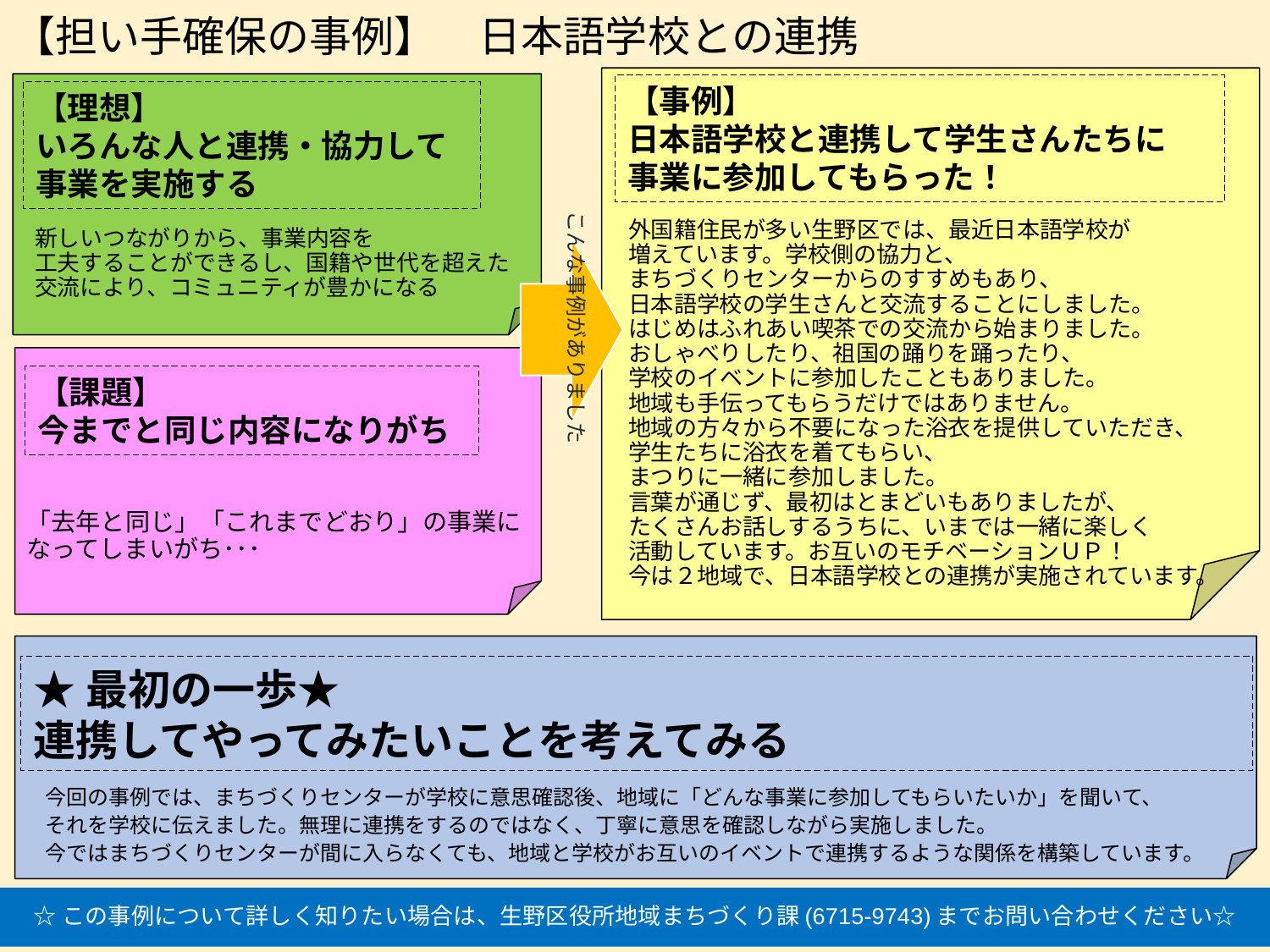

# 【担い手確保の事例】　日本語学校との連携

【事例】
日本語学校と連携して学生さんたちに
事業に参加してもらった！
【理想】
いろんな人と連携・協力して
事業を実施する
こんな事例がありました
外国籍住民が多い生野区では、最近日本語学校が
増えています。学校側の協力と、
まちづくりセンターからのすすめもあり、
日本語学校の学生さんと交流することにしました。
はじめはふれあい喫茶での交流から始まりました。
おしゃべりしたり、祖国の踊りを踊ったり、
学校のイベントに参加したこともありました。
地域も手伝ってもらうだけではありません。
地域の方々から不要になった浴衣を提供していただき、
学生たちに浴衣を着てもらい、
まつりに一緒に参加しました。
言葉が通じず、最初はとまどいもありましたが、
たくさんお話しするうちに、いまでは一緒に楽しく
活動しています。お互いのモチベーションＵＰ！
今は２地域で、日本語学校との連携が実施されています。
新しいつながりから、事業内容を
工夫することができるし、国籍や世代を超えた交流により、コミュニティが豊かになる

【課題】
今までと同じ内容になりがち
「去年と同じ」「これまでどおり」の事業になってしまいがち･･･

★最初の一歩★
連携してやってみたいことを考えてみる
今回の事例では、まちづくりセンターが学校に意思確認後、地域に「どんな事業に参加してもらいたいか」を聞いて、
それを学校に伝えました。無理に連携をするのではなく、丁寧に意思を確認しながら実施しました。
今ではまちづくりセンターが間に入らなくても、地域と学校がお互いのイベントで連携するような関係を構築しています。
☆この事例について詳しく知りたい場合は、生野区役所地域まちづくり課(6715-9743)までお問い合わせください☆